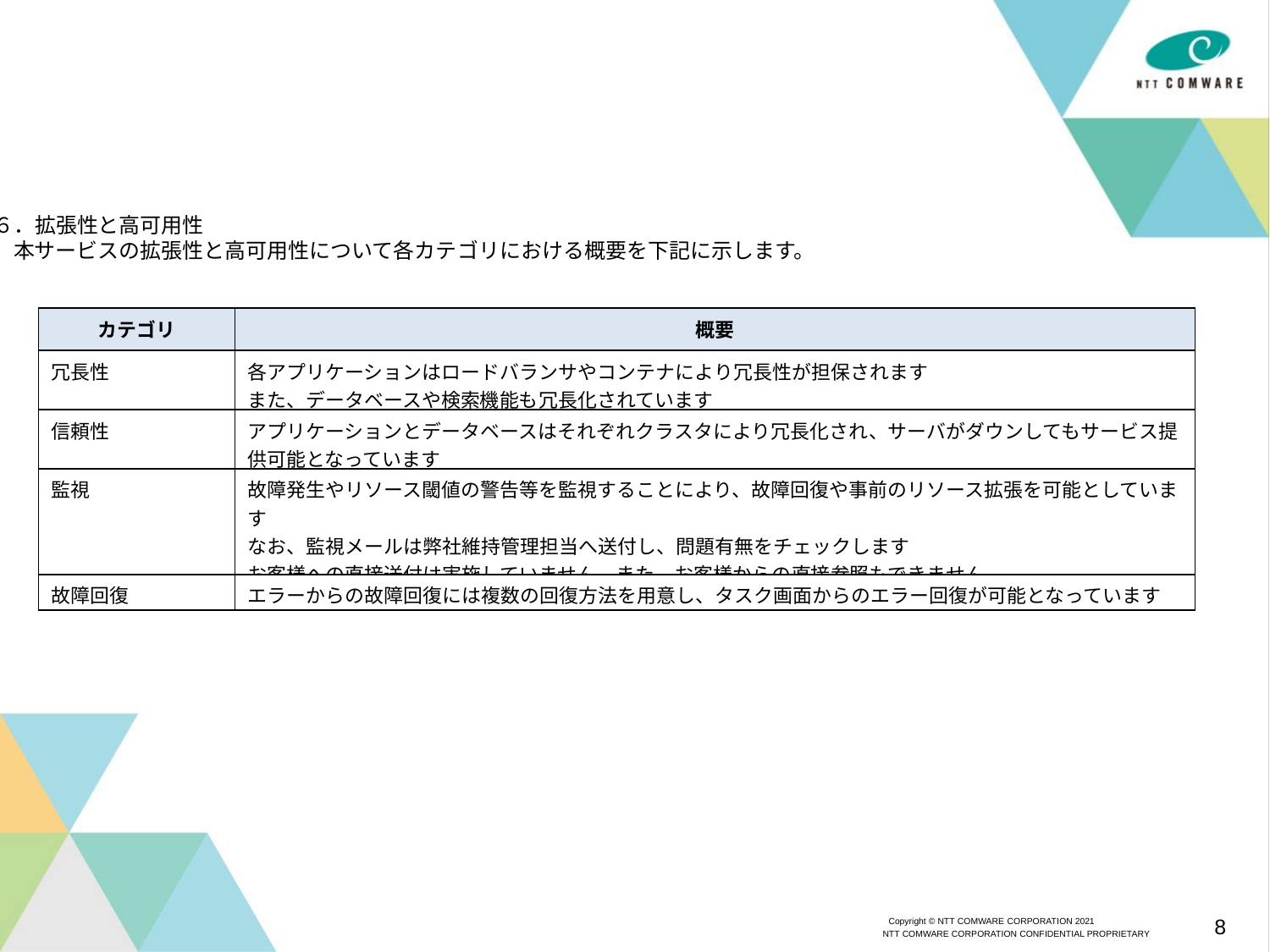

６．拡張性と高可用性
　本サービスの拡張性と高可用性について各カテゴリにおける概要を下記に示します。
| カテゴリ | 概要 |
| --- | --- |
| 冗長性 | 各アプリケーションはロードバランサやコンテナにより冗長性が担保されます また、データベースや検索機能も冗長化されています |
| 信頼性 | アプリケーションとデータベースはそれぞれクラスタにより冗長化され、サーバがダウンしてもサービス提供可能となっています |
| 監視 | 故障発生やリソース閾値の警告等を監視することにより、故障回復や事前のリソース拡張を可能としています なお、監視メールは弊社維持管理担当へ送付し、問題有無をチェックします お客様への直接送付は実施していません。また、お客様からの直接参照もできません。 |
| 故障回復 | エラーからの故障回復には複数の回復方法を用意し、タスク画面からのエラー回復が可能となっています |
8